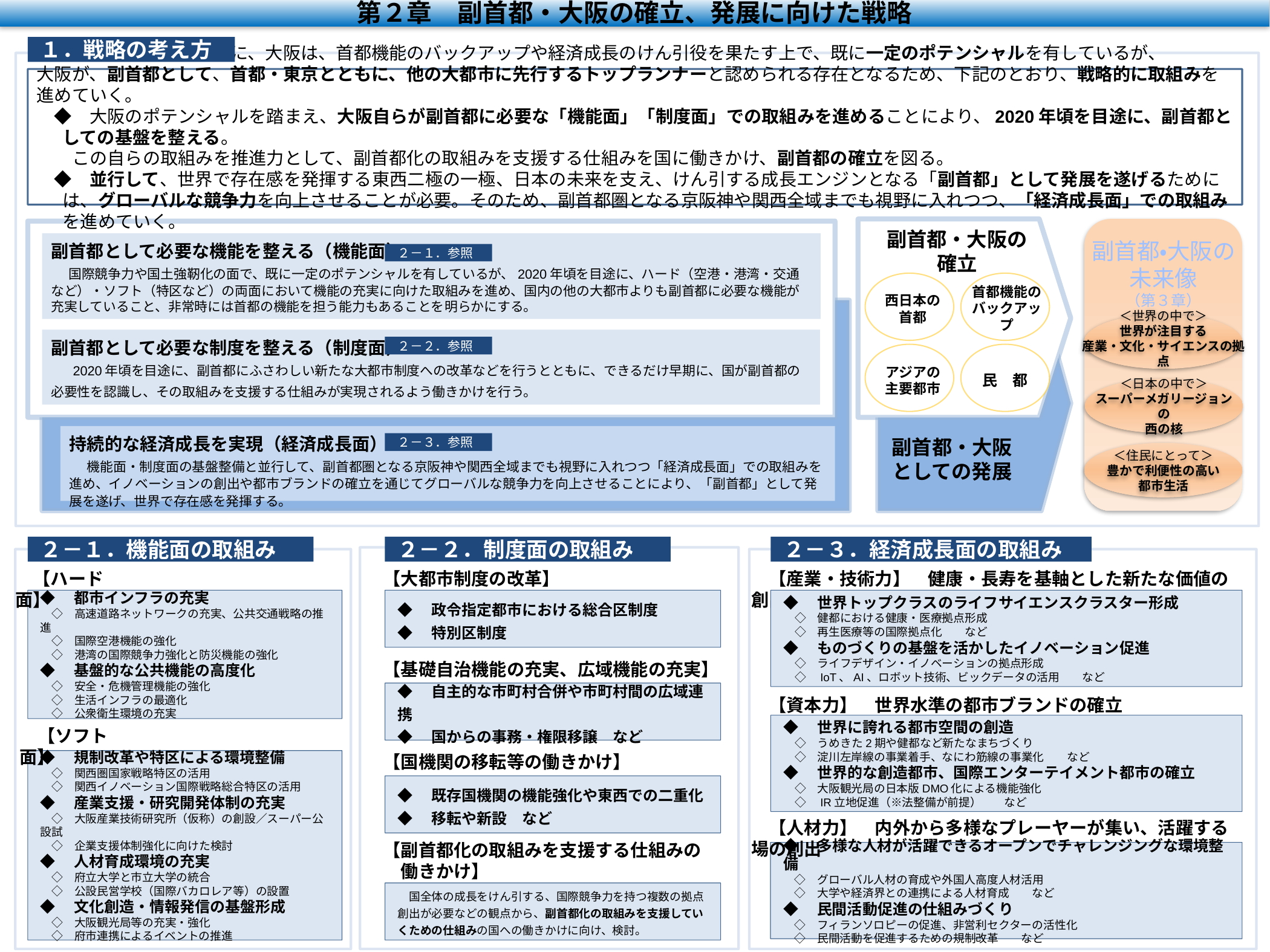

第２章　副首都・大阪の確立、発展に向けた戦略
１．戦略の考え方

　第１章で見てきたように、大阪は、首都機能のバックアップや経済成長のけん引役を果たす上で、既に一定のポテンシャルを有しているが、
大阪が、副首都として、首都・東京とともに、他の大都市に先行するトップランナーと認められる存在となるため、下記のとおり、戦略的に取組みを進めていく。
　◆　大阪のポテンシャルを踏まえ、大阪自らが副首都に必要な「機能面」「制度面」での取組みを進めることにより、2020年頃を目途に、副首都としての基盤を整える。
　　この自らの取組みを推進力として、副首都化の取組みを支援する仕組みを国に働きかけ、副首都の確立を図る。
　◆　並行して、世界で存在感を発揮する東西二極の一極、日本の未来を支え、けん引する成長エンジンとなる「副首都」として発展を遂げるためには、グローバルな競争力を向上させることが必要。そのため、副首都圏となる京阪神や関西全域までも視野に入れつつ、「経済成長面」での取組みを進めていく。

副首都・大阪の
確立

首都機能の
バックアップ
西日本の
首都

民　都
アジアの
主要都市

副首都・大阪の
未来像
（第３章）
副首都として必要な機能を整える（機能面）
　国際競争力や国土強靭化の面で、既に一定のポテンシャルを有しているが、2020年頃を目途に、ハード（空港・港湾・交通など）・ソフト（特区など）の両面において機能の充実に向けた取組みを進め、国内の他の大都市よりも副首都に必要な機能が充実していること、非常時には首都の機能を担う能力もあることを明らかにする。
２－１．参照

＜世界の中で＞
世界が注目する
産業・文化・サイエンスの拠点

副首都として必要な制度を整える（制度面）
　2020年頃を目途に、副首都にふさわしい新たな大都市制度への改革などを行うとともに、できるだけ早期に、国が副首都の必要性を認識し、その取組みを支援する仕組みが実現されるよう働きかけを行う。
２－２．参照
＜日本の中で＞
スーパーメガリージョンの
西の核

持続的な経済成長を実現（経済成長面）
　機能面・制度面の基盤整備と並行して、副首都圏となる京阪神や関西全域までも視野に入れつつ「経済成長面」での取組みを進め、イノベーションの創出や都市ブランドの確立を通じてグローバルな競争力を向上させることにより、「副首都」として発展を遂げ、世界で存在感を発揮する。
＜住民にとって＞
豊かで利便性の高い
都市生活
２－３．参照
副首都・大阪
としての発展

２－１．機能面の取組み
２－２．制度面の取組み
２－３．経済成長面の取組み

　【ハード面】
　【大都市制度の改革】
　【産業・技術力】　健康・長寿を基軸とした新たな価値の創出
◆　都市インフラの充実
　◇　高速道路ネットワークの充実、公共交通戦略の推進
　◇　国際空港機能の強化
　◇　港湾の国際競争力強化と防災機能の強化
◆　基盤的な公共機能の高度化
　◇　安全・危機管理機能の強化
　◇　生活インフラの最適化
　◇　公衆衛生環境の充実
◆　政令指定都市における総合区制度
◆　特別区制度
◆　世界トップクラスのライフサイエンスクラスター形成
　◇　健都における健康・医療拠点形成
　◇　再生医療等の国際拠点化　　など
◆　ものづくりの基盤を活かしたイノベーション促進
　◇　ライフデザイン・イノベーションの拠点形成
　◇　IoT、AI、ロボット技術、ビックデータの活用　　など
　【基礎自治機能の充実、広域機能の充実】
◆　自主的な市町村合併や市町村間の広域連携
◆　国からの事務・権限移譲　など
　【資本力】　世界水準の都市ブランドの確立
◆　世界に誇れる都市空間の創造
　◇　うめきた2期や健都など新たなまちづくり
　◇　淀川左岸線の事業着手、なにわ筋線の事業化　　など
◆　世界的な創造都市、国際エンターテイメント都市の確立
　◇　大阪観光局の日本版DMO化による機能強化
　◇　IR立地促進（※法整備が前提）　　など
　【ソフト面】
　【国機関の移転等の働きかけ】
◆　規制改革や特区による環境整備
　◇　関西圏国家戦略特区の活用
　◇　関西イノベーション国際戦略総合特区の活用
◆　産業支援・研究開発体制の充実
　◇　大阪産業技術研究所（仮称）の創設／スーパー公設試
　◇　企業支援体制強化に向けた検討
◆　人材育成環境の充実
　◇　府立大学と市立大学の統合
　◇　公設民営学校（国際バカロレア等）の設置
◆　文化創造・情報発信の基盤形成
　◇　大阪観光局等の充実・強化
　◇　府市連携によるイベントの推進
◆　既存国機関の機能強化や東西での二重化
◆　移転や新設　など
　【人材力】　内外から多様なプレーヤーが集い、活躍する場の創出
　【副首都化の取組みを支援する仕組みの
　　働きかけ】
◆　多様な人材が活躍できるオープンでチャレンジングな環境整備
　◇　グローバル人材の育成や外国人高度人材活用
　◇　大学や経済界との連携による人材育成　　など
◆　民間活動促進の仕組みづくり
　◇　フィランソロピーの促進、非営利セクターの活性化
　◇　民間活動を促進するための規制改革　　など
　国全体の成長をけん引する、国際競争力を持つ複数の拠点創出が必要などの観点から、副首都化の取組みを支援していくための仕組みの国への働きかけに向け、検討。